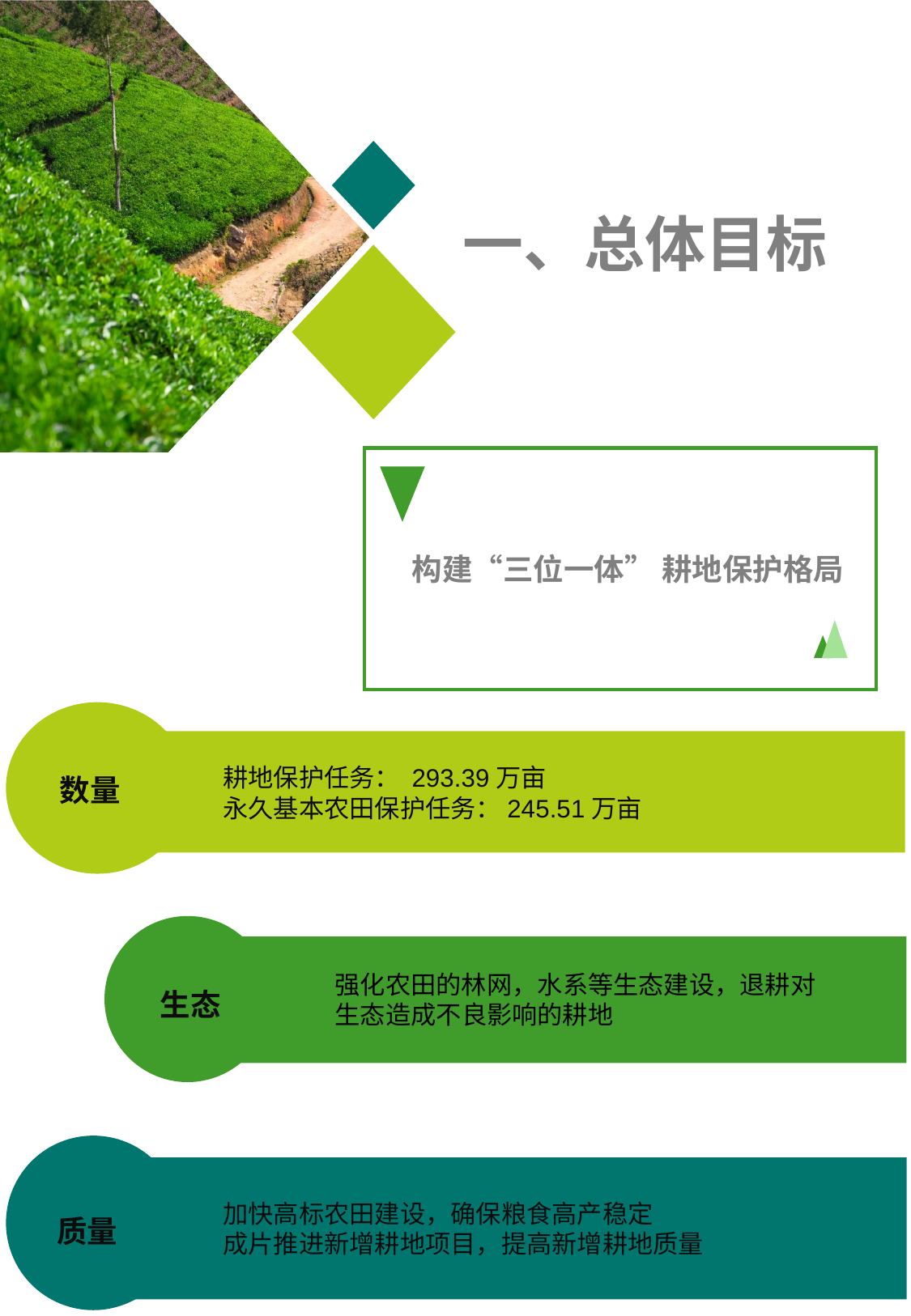

一、总体目标

构建“三位一体” 耕地保护格局

耕地保护任务： 293.39万亩
永久基本农田保护任务：245.51万亩
数量

强化农田的林网，水系等生态建设，退耕对生态造成不良影响的耕地
生态

加快高标农田建设，确保粮食高产稳定
成片推进新增耕地项目，提高新增耕地质量
质量